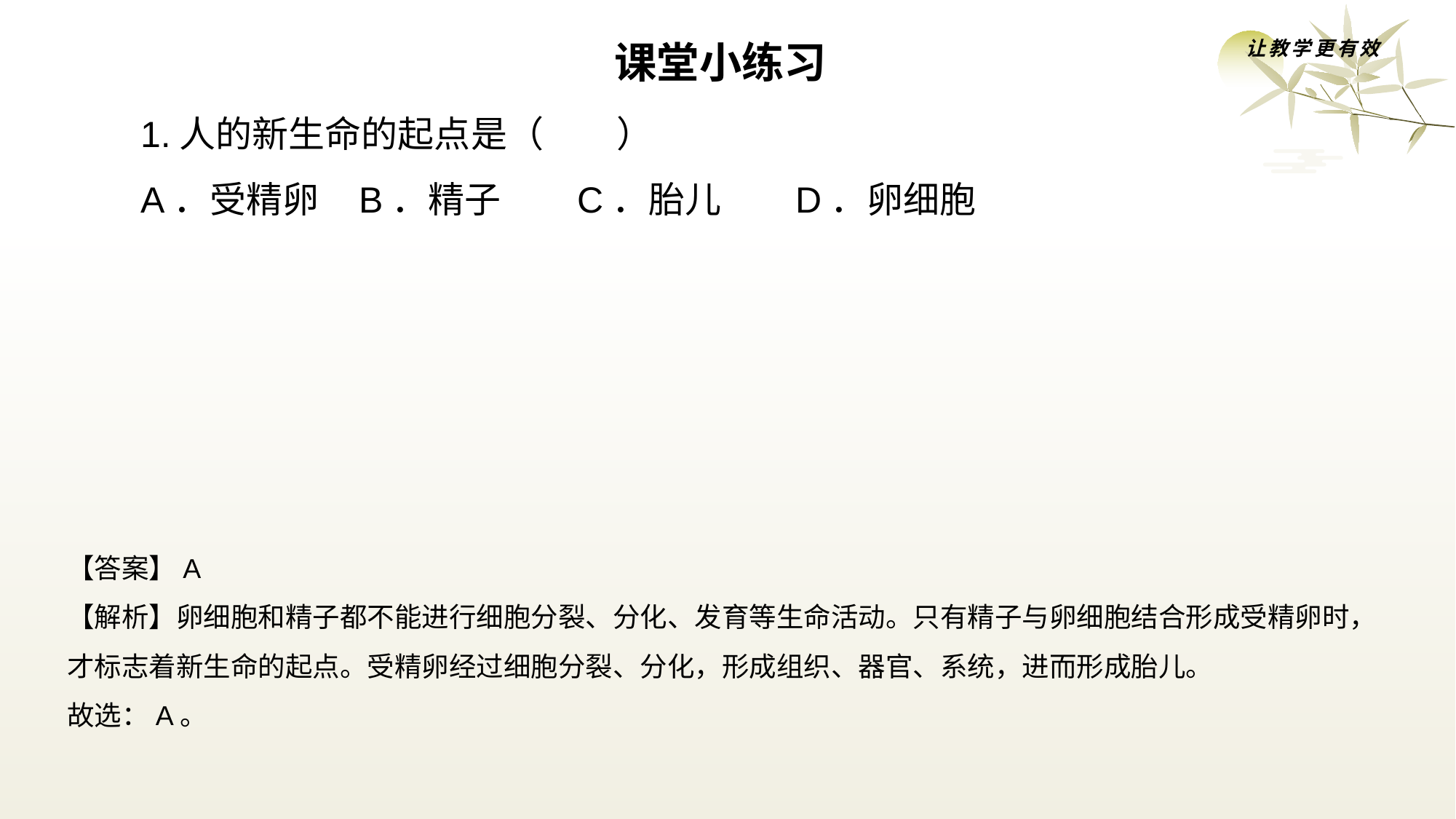

课堂小练习
让教学更有效
1.人的新生命的起点是（　　）
A．受精卵	B．精子	C．胎儿	D．卵细胞
【答案】A
【解析】卵细胞和精子都不能进行细胞分裂、分化、发育等生命活动。只有精子与卵细胞结合形成受精卵时，才标志着新生命的起点。受精卵经过细胞分裂、分化，形成组织、器官、系统，进而形成胎儿。
故选：A。